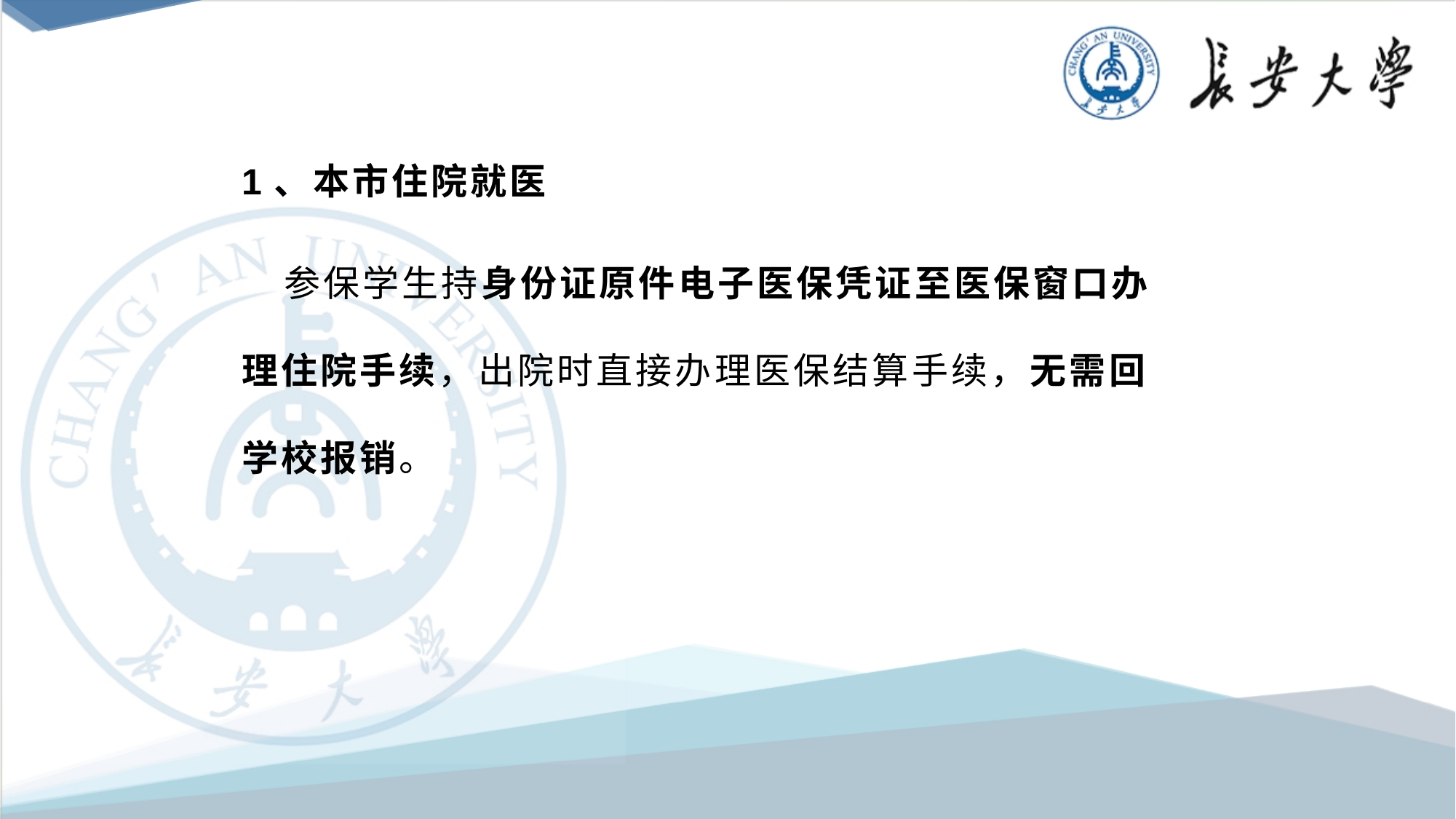

1、本市住院就医
   参保学生持身份证原件电子医保凭证至医保窗口办理住院手续，出院时直接办理医保结算手续，无需回学校报销。